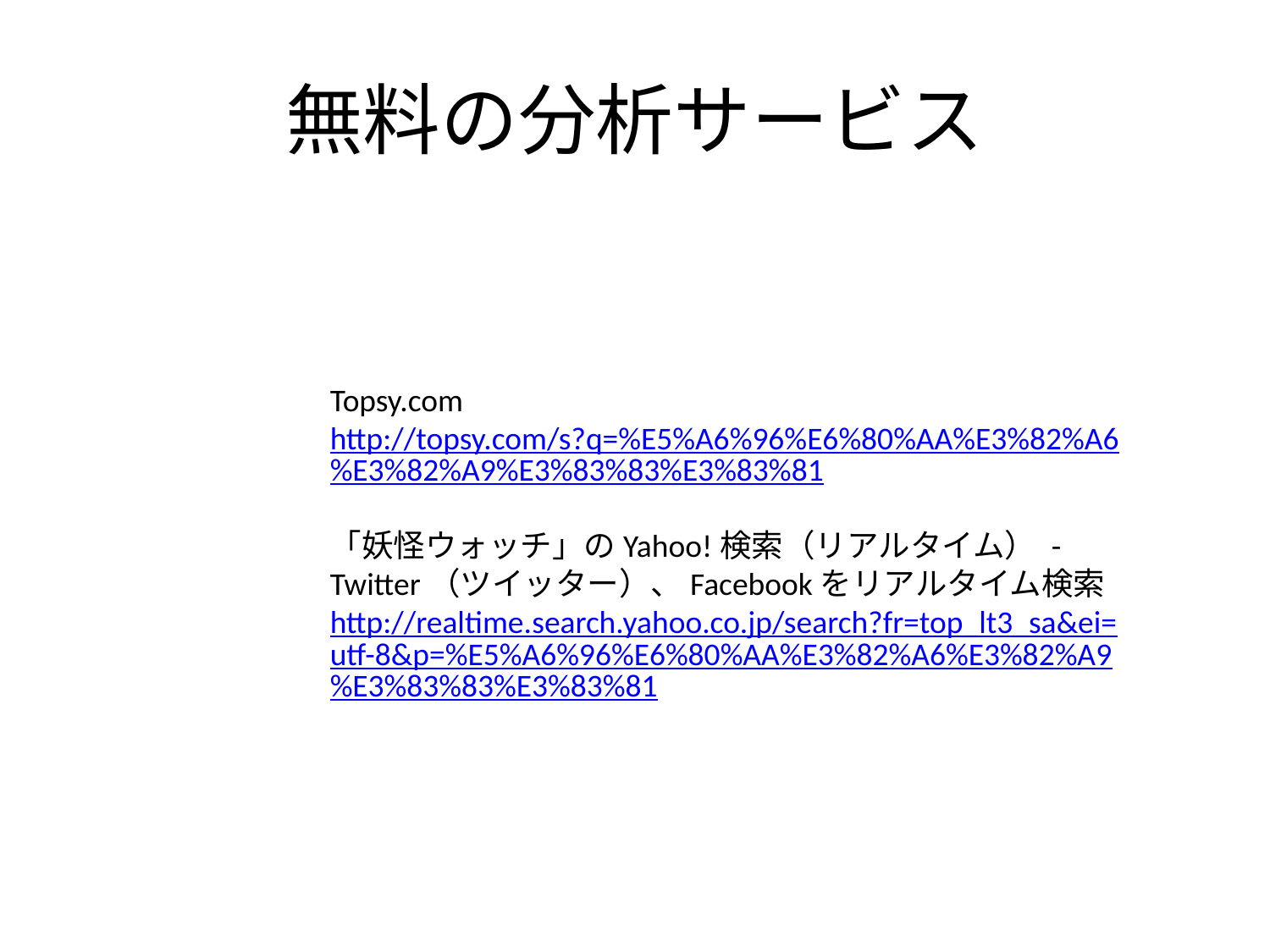

# 無料の分析サービス

Topsy.com http://topsy.com/s?q=%E5%A6%96%E6%80%AA%E3%82%A6%E3%82%A9%E3%83%83%E3%83%81

「妖怪ウォッチ」のYahoo!検索（リアルタイム） - Twitter（ツイッター）、Facebookをリアルタイム検索 http://realtime.search.yahoo.co.jp/search?fr=top_lt3_sa&ei=utf-8&p=%E5%A6%96%E6%80%AA%E3%82%A6%E3%82%A9%E3%83%83%E3%83%81